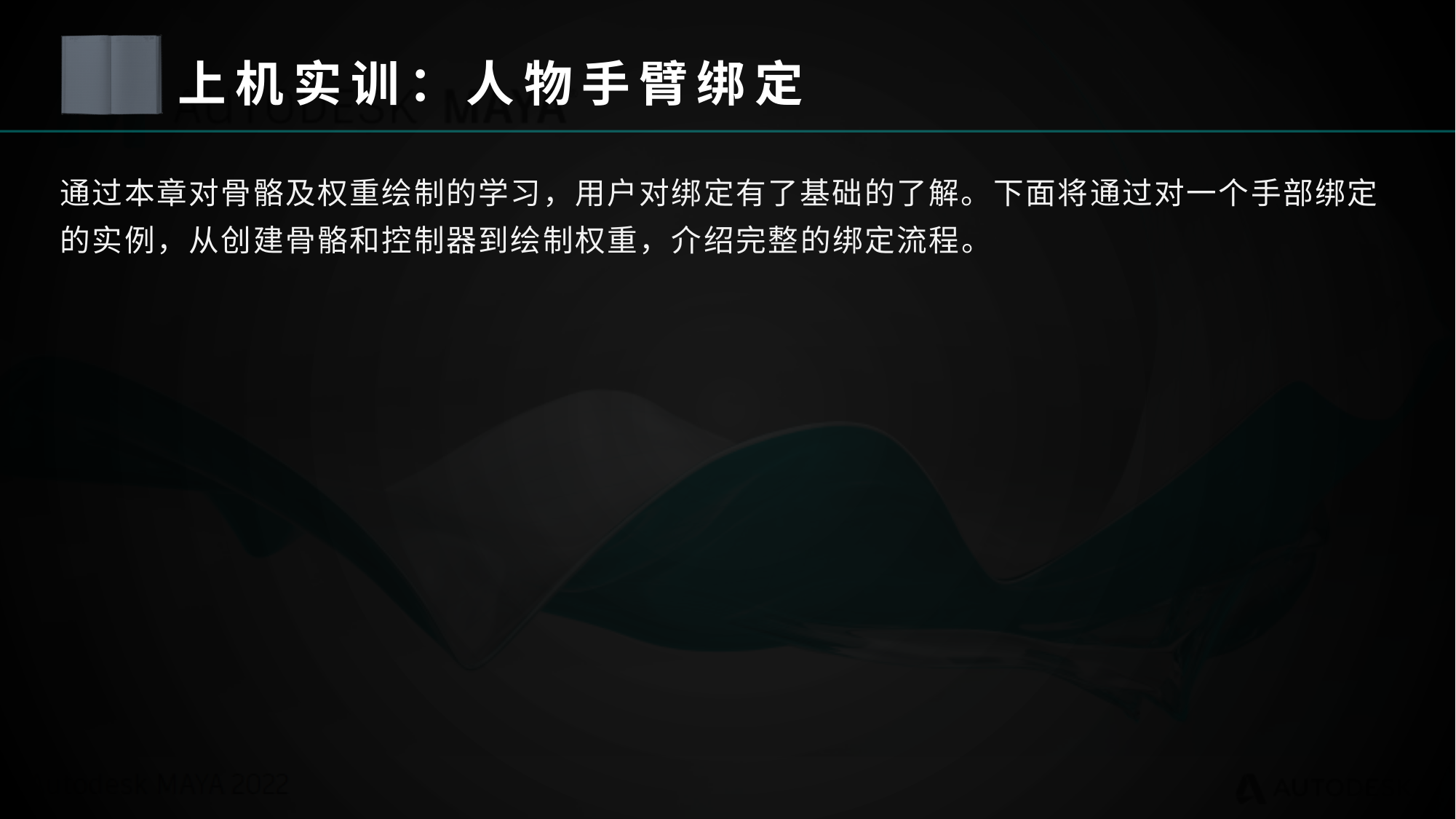

上机实训：人物手臂绑定
通过本章对骨骼及权重绘制的学习，用户对绑定有了基础的了解。下面将通过对一个手部绑定的实例，从创建骨骼和控制器到绘制权重，介绍完整的绑定流程。